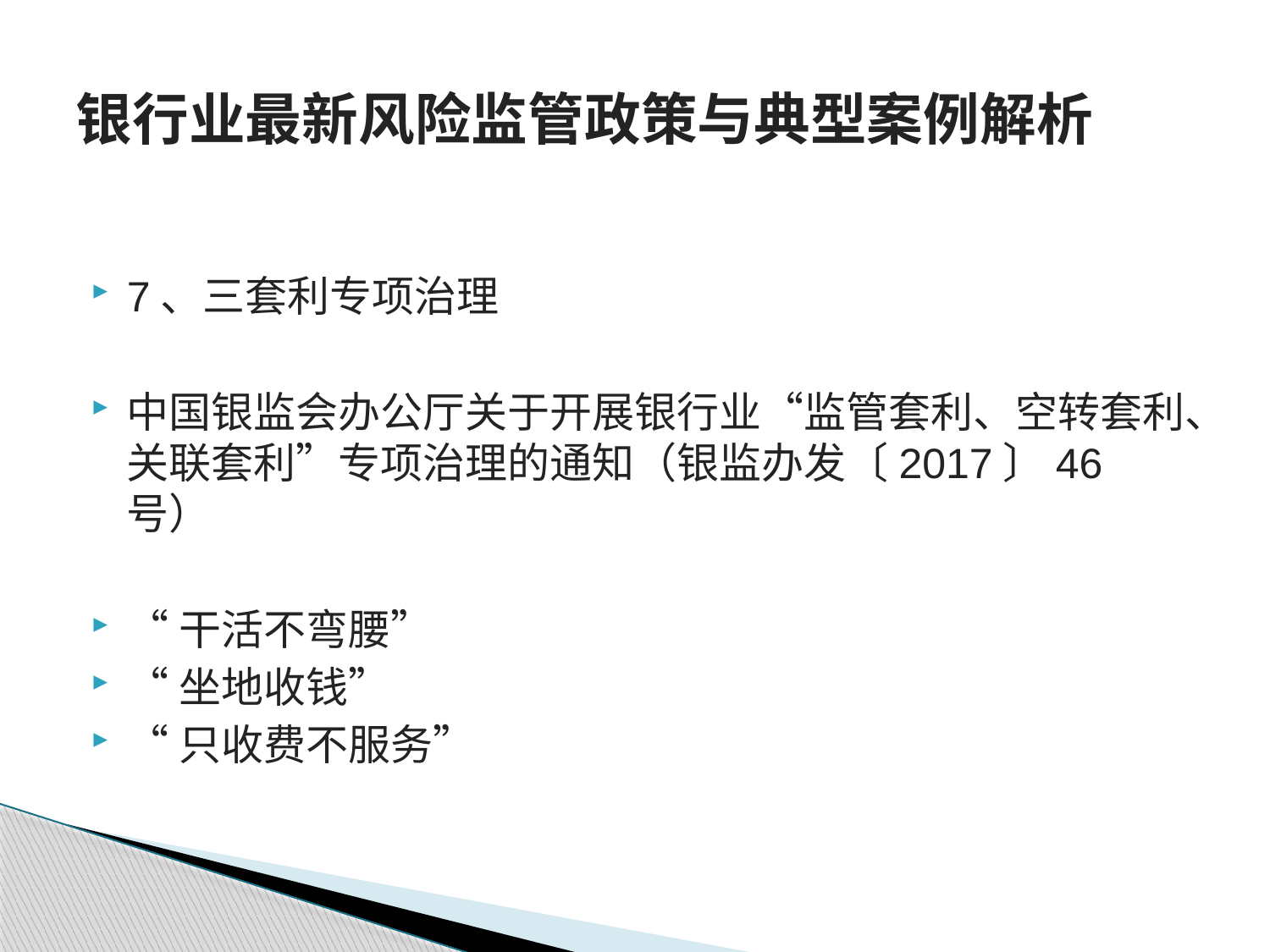

# 银行业最新风险监管政策与典型案例解析

7、三套利专项治理

中国银监会办公厅关于开展银行业“监管套利、空转套利、关联套利”专项治理的通知（银监办发〔2017〕46号）

“干活不弯腰”
“坐地收钱”
“只收费不服务”